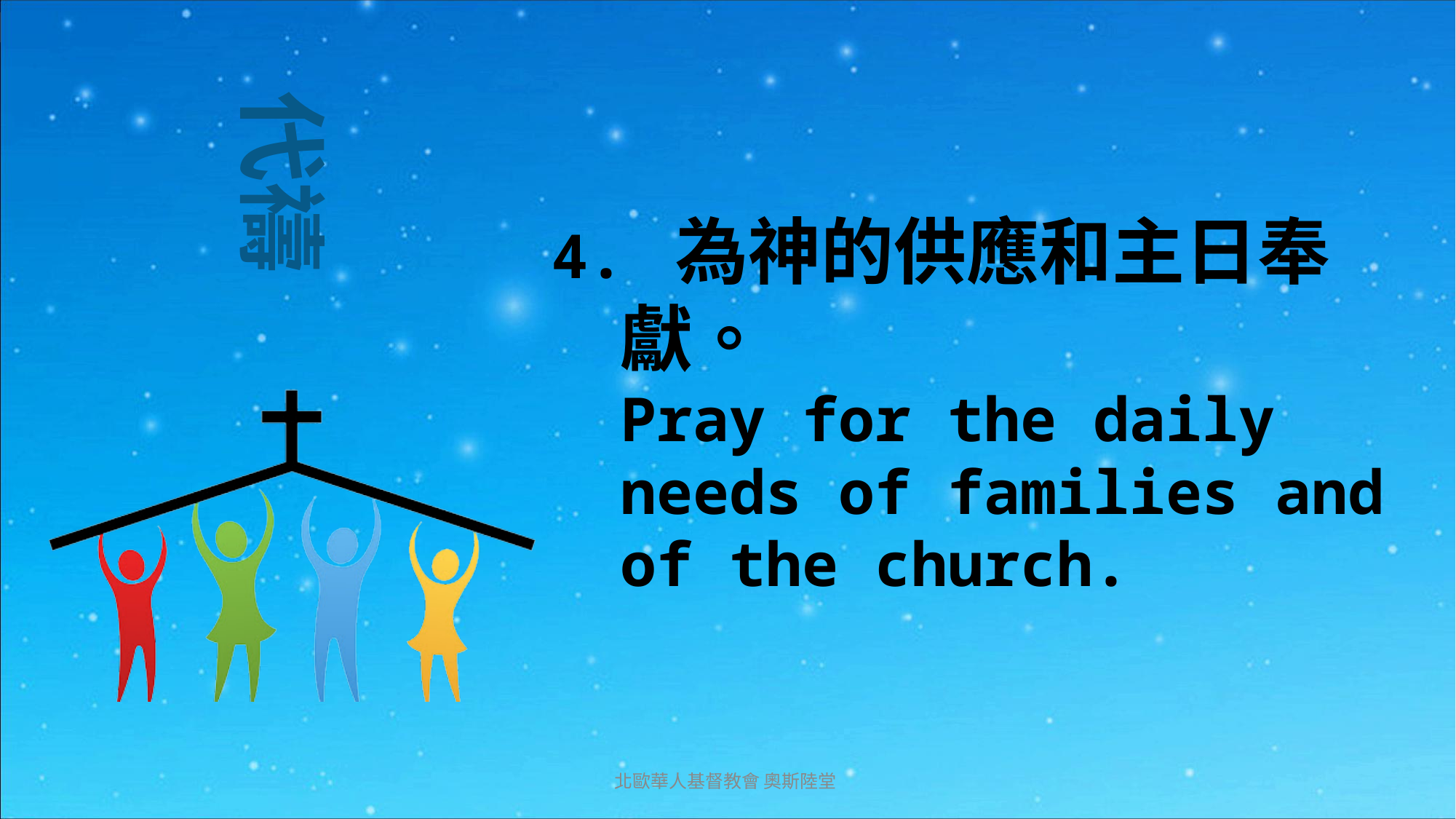

4. 為神的供應和主日奉獻。
	Pray for the daily needs of families and of the church.
北歐華人基督教會 奧斯陸堂